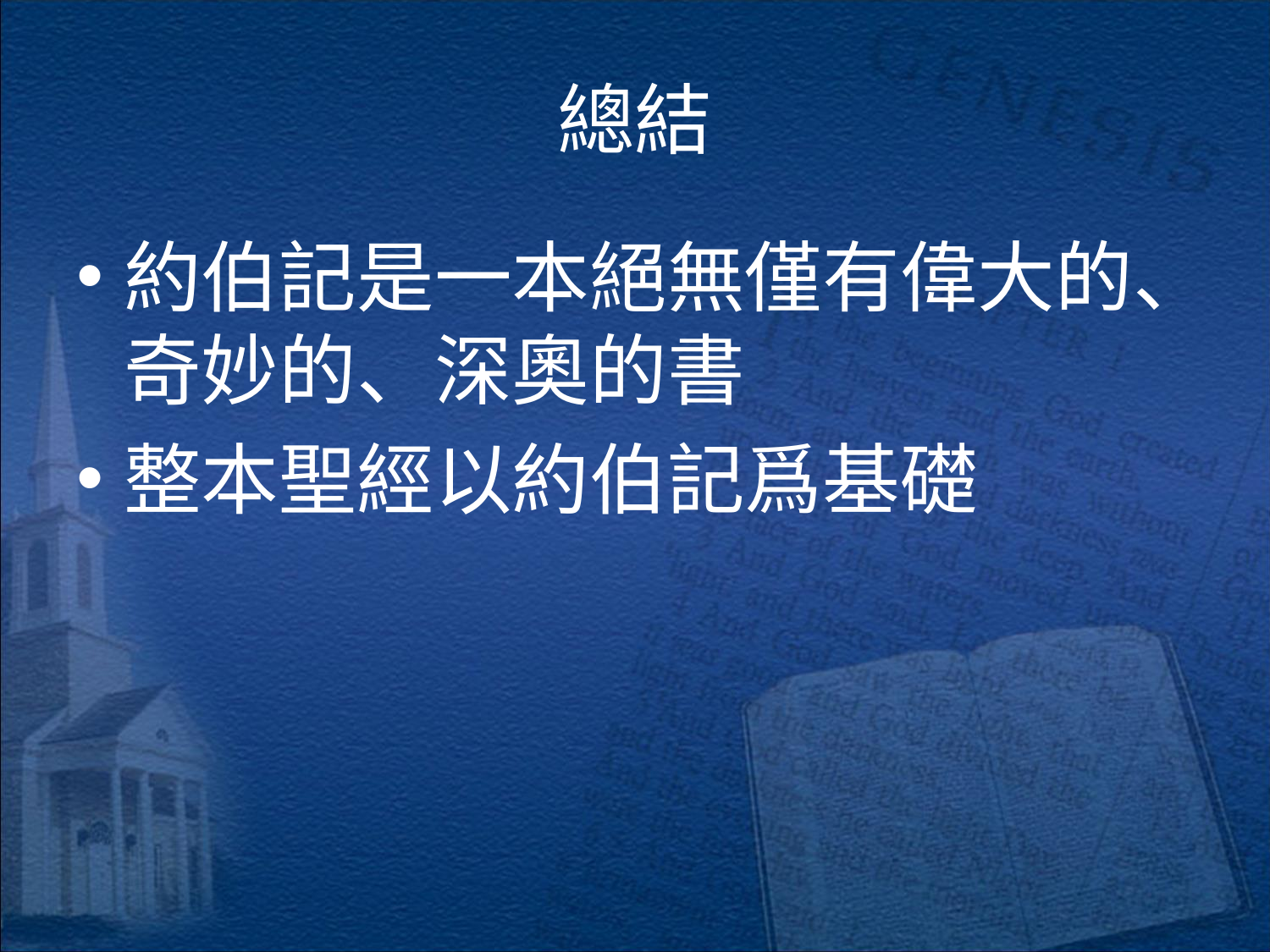

# 總結
約伯記是一本絕無僅有偉大的、奇妙的、深奧的書
整本聖經以約伯記爲基礎